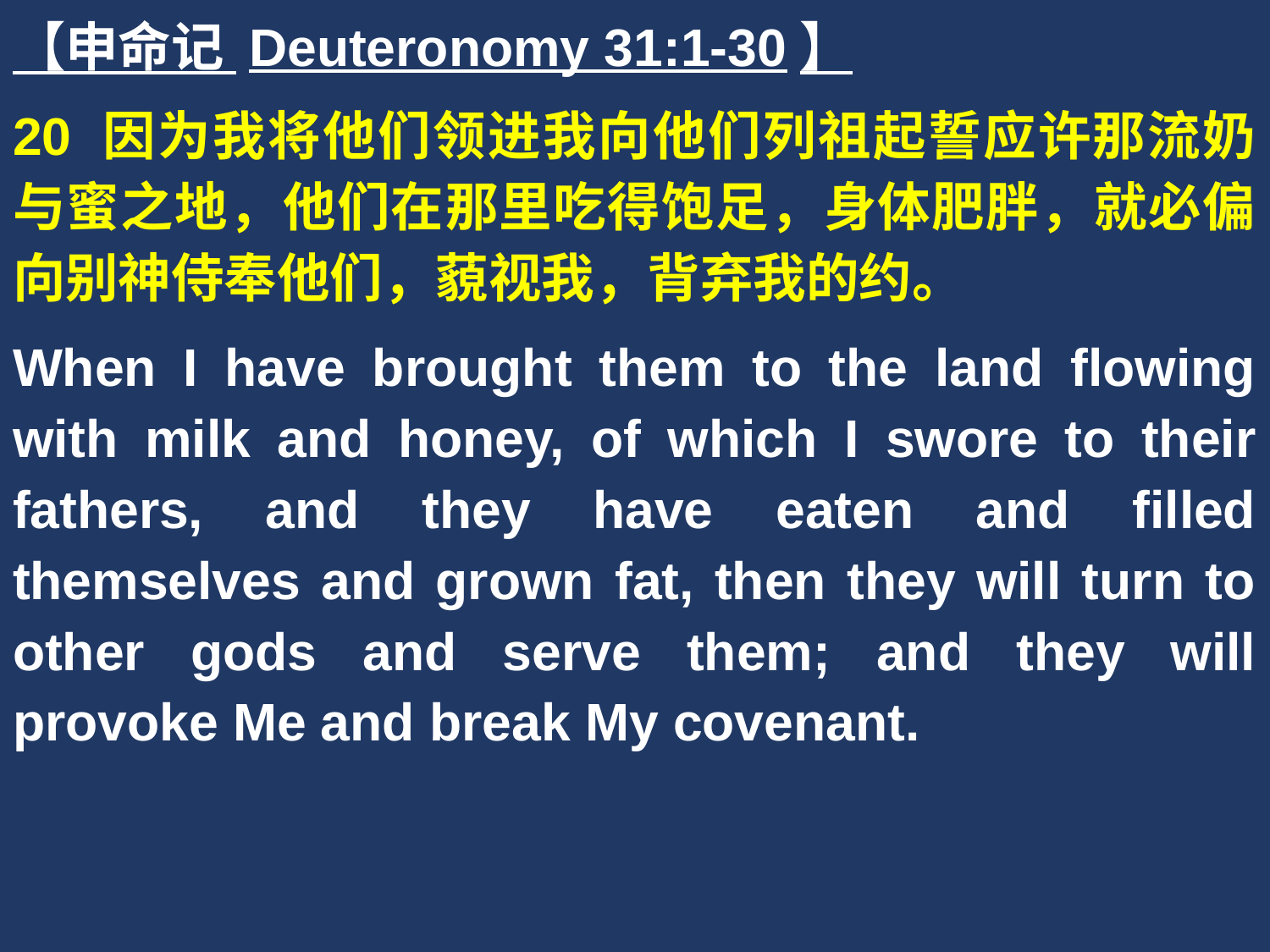

【申命记 Deuteronomy 31:1-30】
20 因为我将他们领进我向他们列祖起誓应许那流奶与蜜之地，他们在那里吃得饱足，身体肥胖，就必偏向别神侍奉他们，藐视我，背弃我的约。
When I have brought them to the land flowing with milk and honey, of which I swore to their fathers, and they have eaten and filled themselves and grown fat, then they will turn to other gods and serve them; and they will provoke Me and break My covenant.